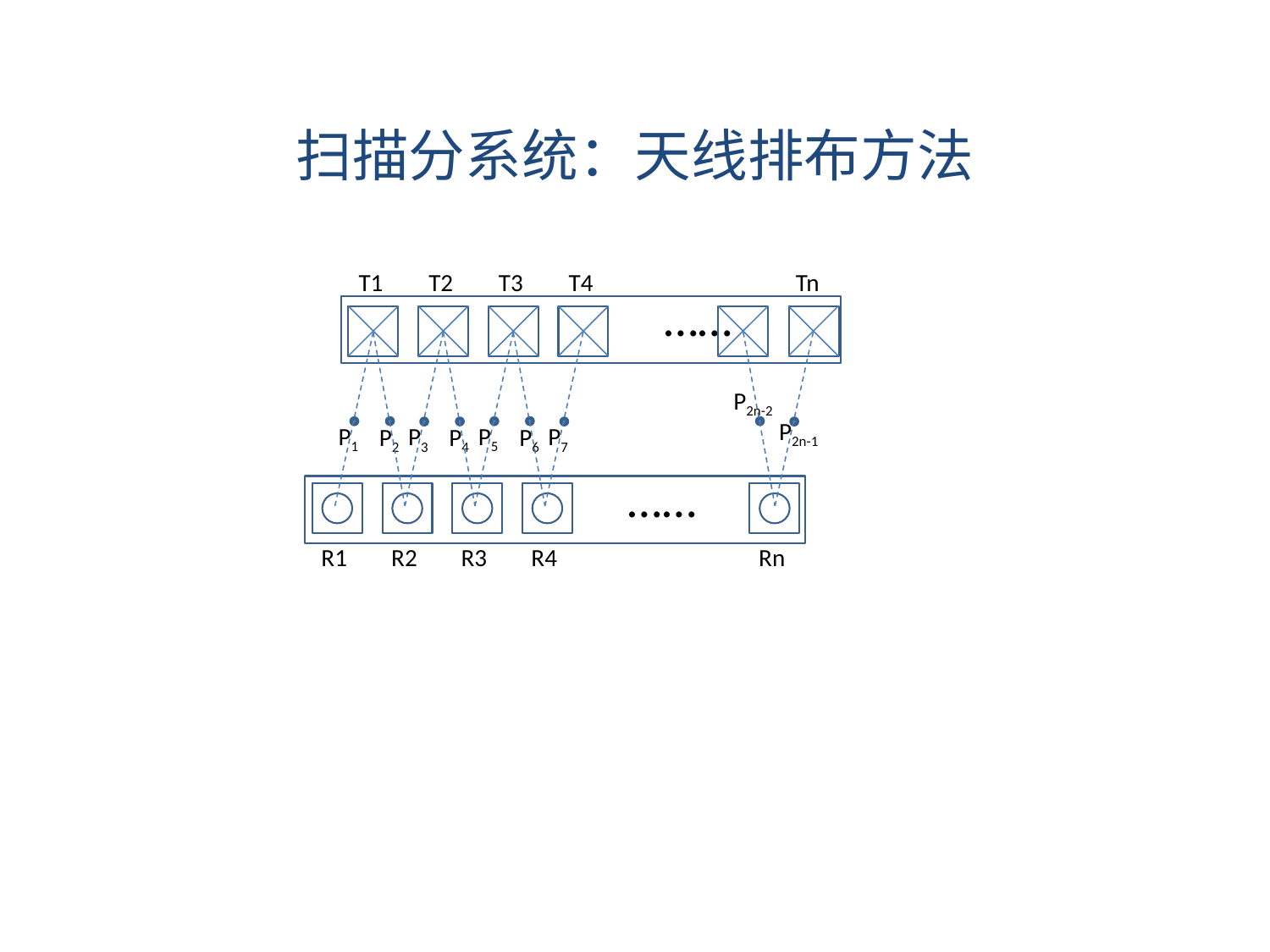

扫描分系统：天线排布方法
T1
T2
T3
T4
Tn
……

P2n-2
P2n-1
P1
P5
P3
P7
P2
P6
P4

……

R1
R2
R3
R4
Rn